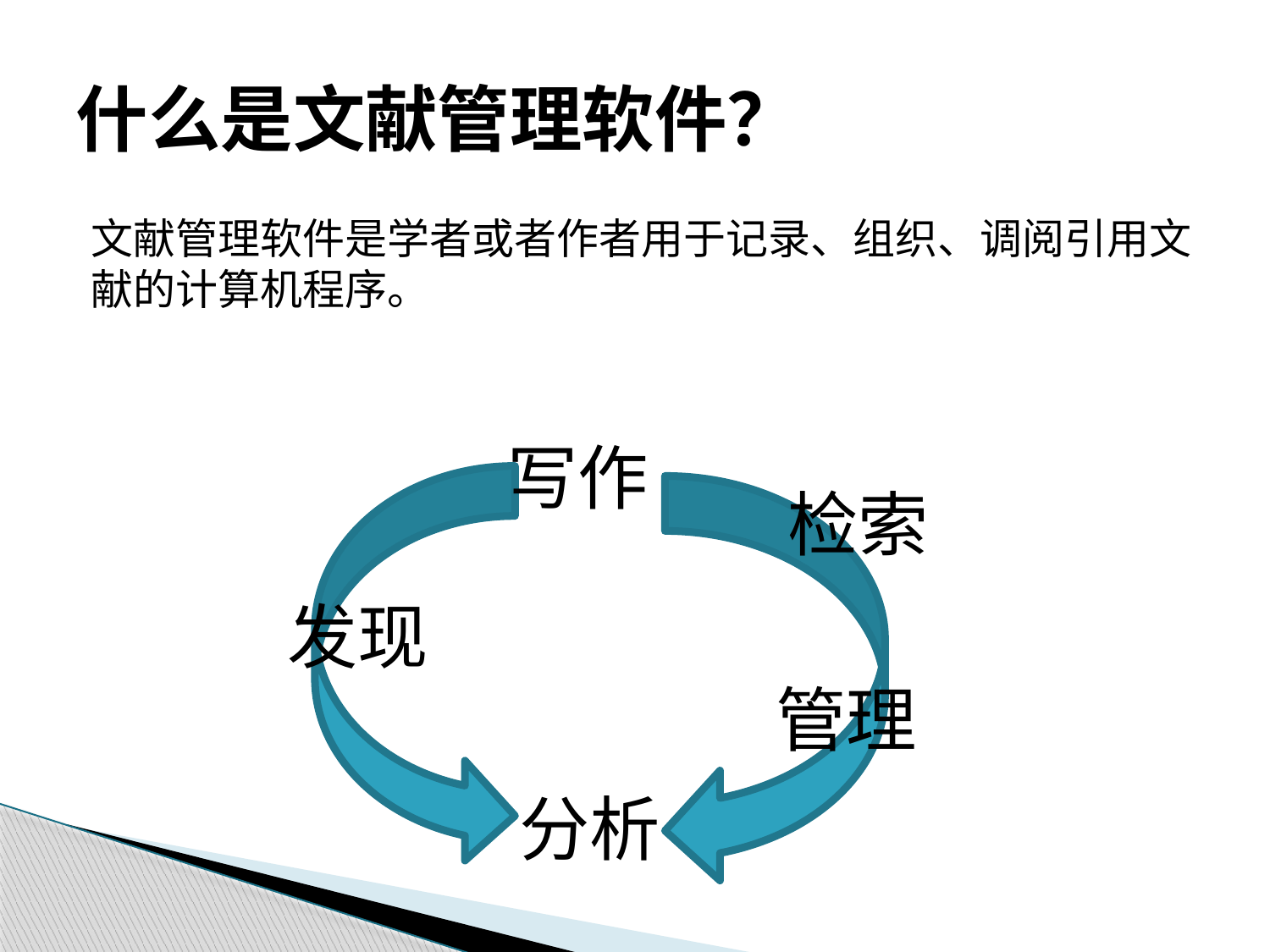

# 什么是文献管理软件？
文献管理软件是学者或者作者用于记录、组织、调阅引用文献的计算机程序。
写作

检索

发现
管理
分析
2